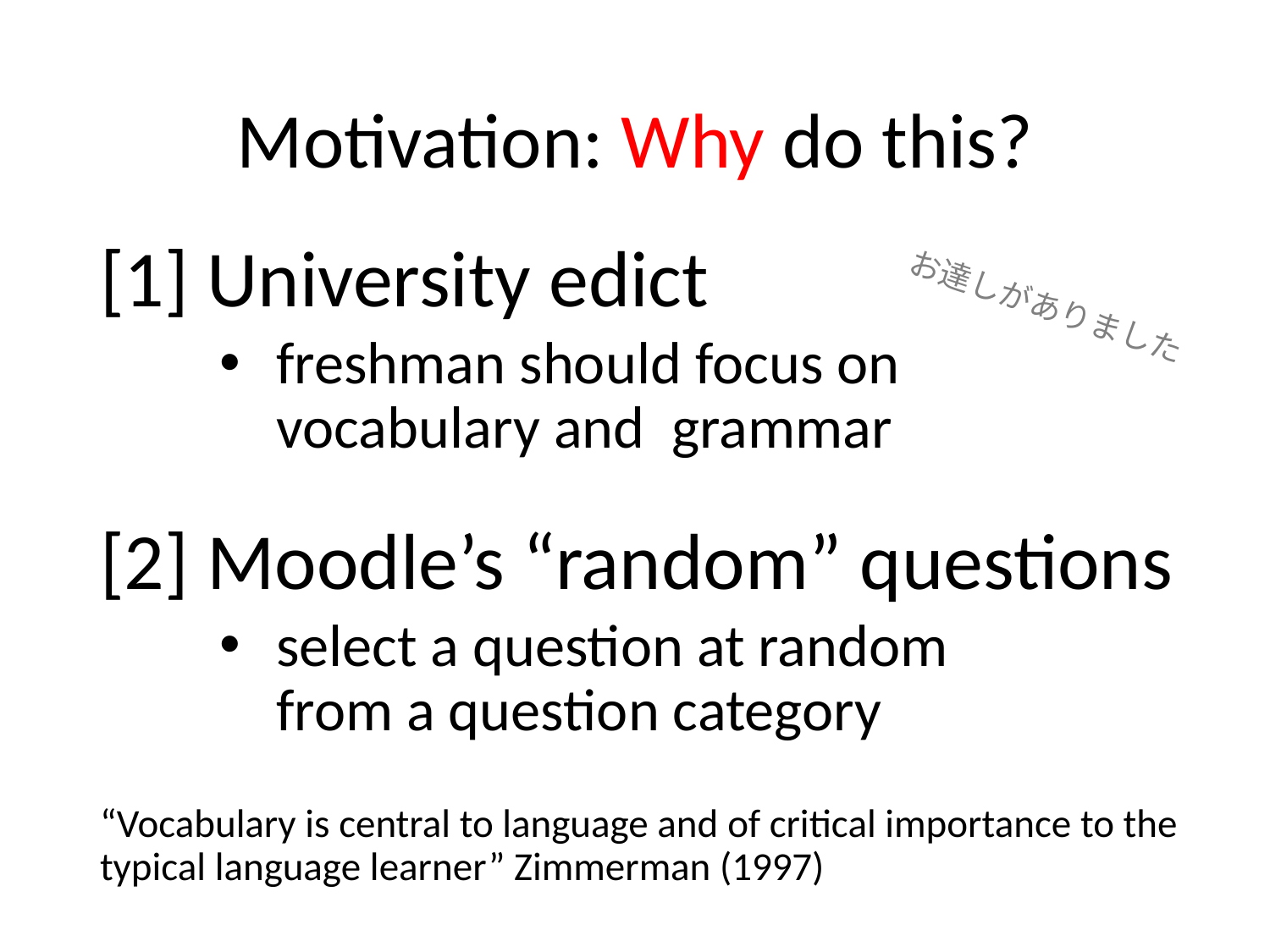

# Motivation: Why do this?
[1] University edict
freshman should focus on
vocabulary and  grammar
[2] Moodle’s “random” questions
select a question at random
from a question category
“Vocabulary is central to language and of critical importance to the typical language learner” Zimmerman (1997)
お達しがありました